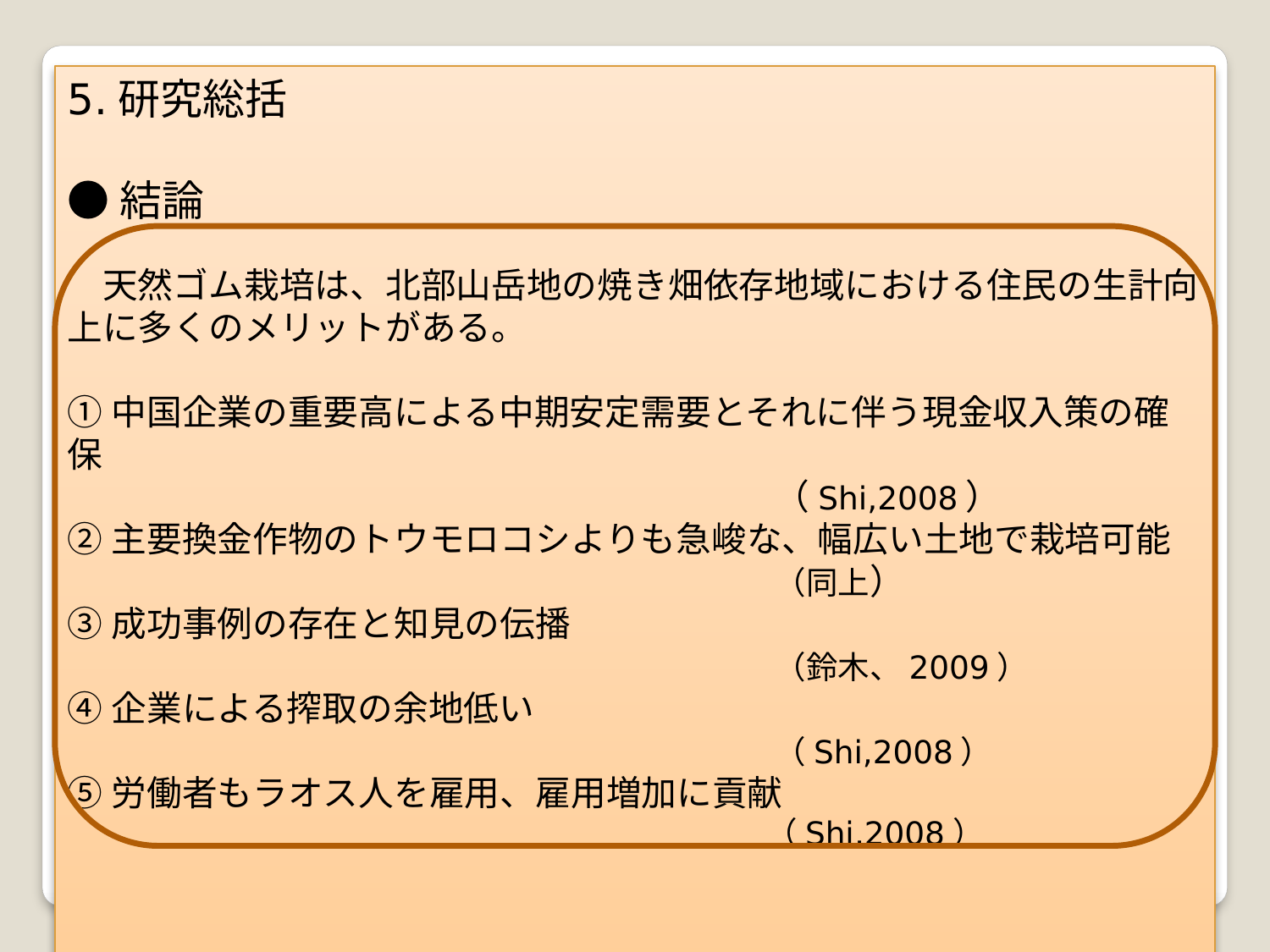

5.研究総括

●結論

　天然ゴム栽培は、北部山岳地の焼き畑依存地域における住民の生計向上に多くのメリットがある。

①中国企業の重要高による中期安定需要とそれに伴う現金収入策の確保
　　　　　　　　　　　　　　　　　　　　（Shi,2008）
②主要換金作物のトウモロコシよりも急峻な、幅広い土地で栽培可能
　　　　　　　　　　　　　　　　　　　　（同上）
③成功事例の存在と知見の伝播
　　　　　　　　　　　　　　　　　　　　（鈴木、2009）
④企業による搾取の余地低い
　　　　　　　　　　　　　　　　　　　　（Shi,2008）
⑤労働者もラオス人を雇用、雇用増加に貢献
　　　　　　　　　　　　　　　　　　　　　　（Shi,2008）